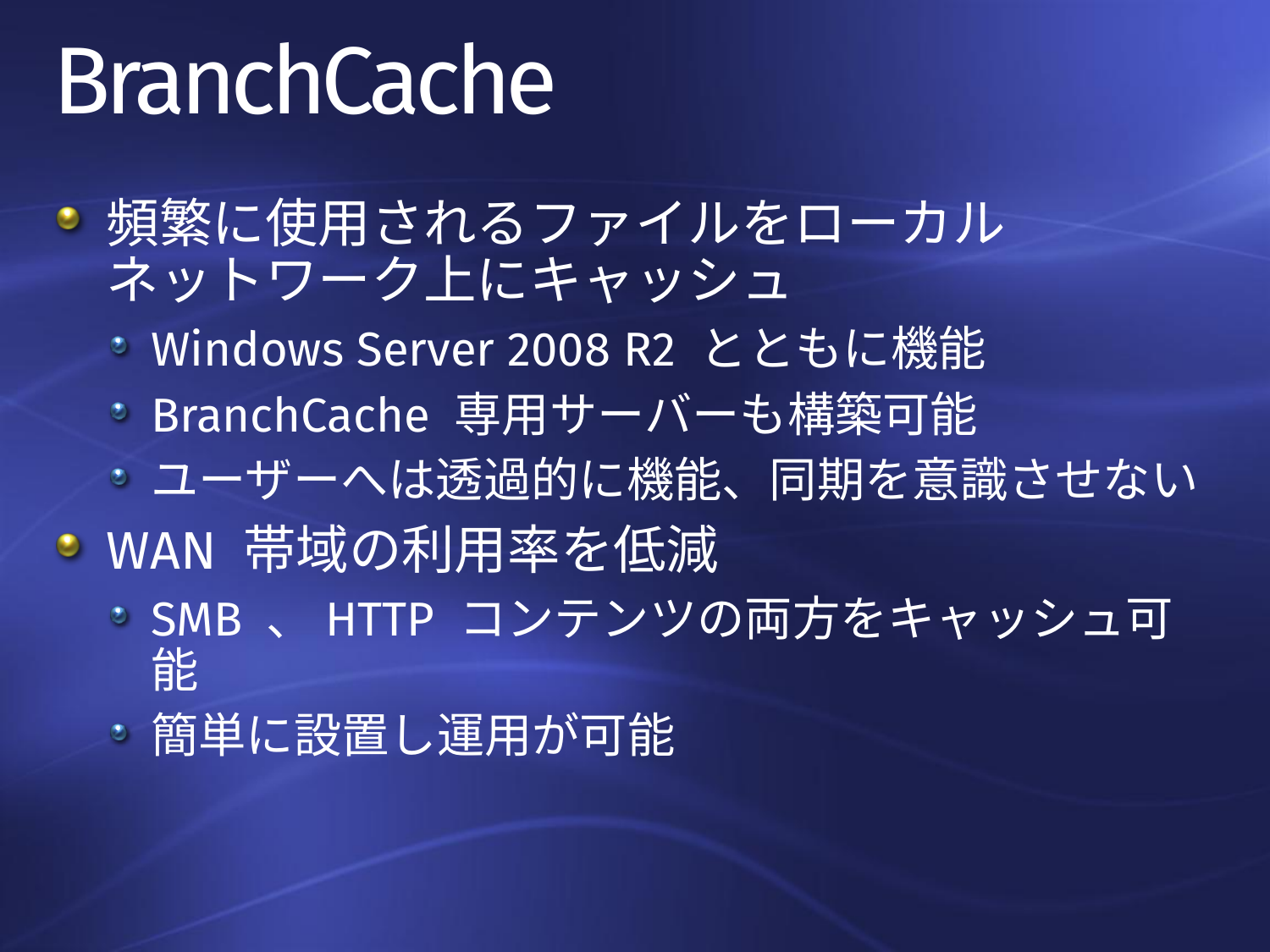

# BranchCache
頻繁に使用されるファイルをローカル
ネットワーク上にキャッシュ
Windows Server 2008 R2 とともに機能
BranchCache 専用サーバーも構築可能
ユーザーへは透過的に機能、同期を意識させない
WAN 帯域の利用率を低減
SMB 、HTTP コンテンツの両方をキャッシュ可能
簡単に設置し運用が可能